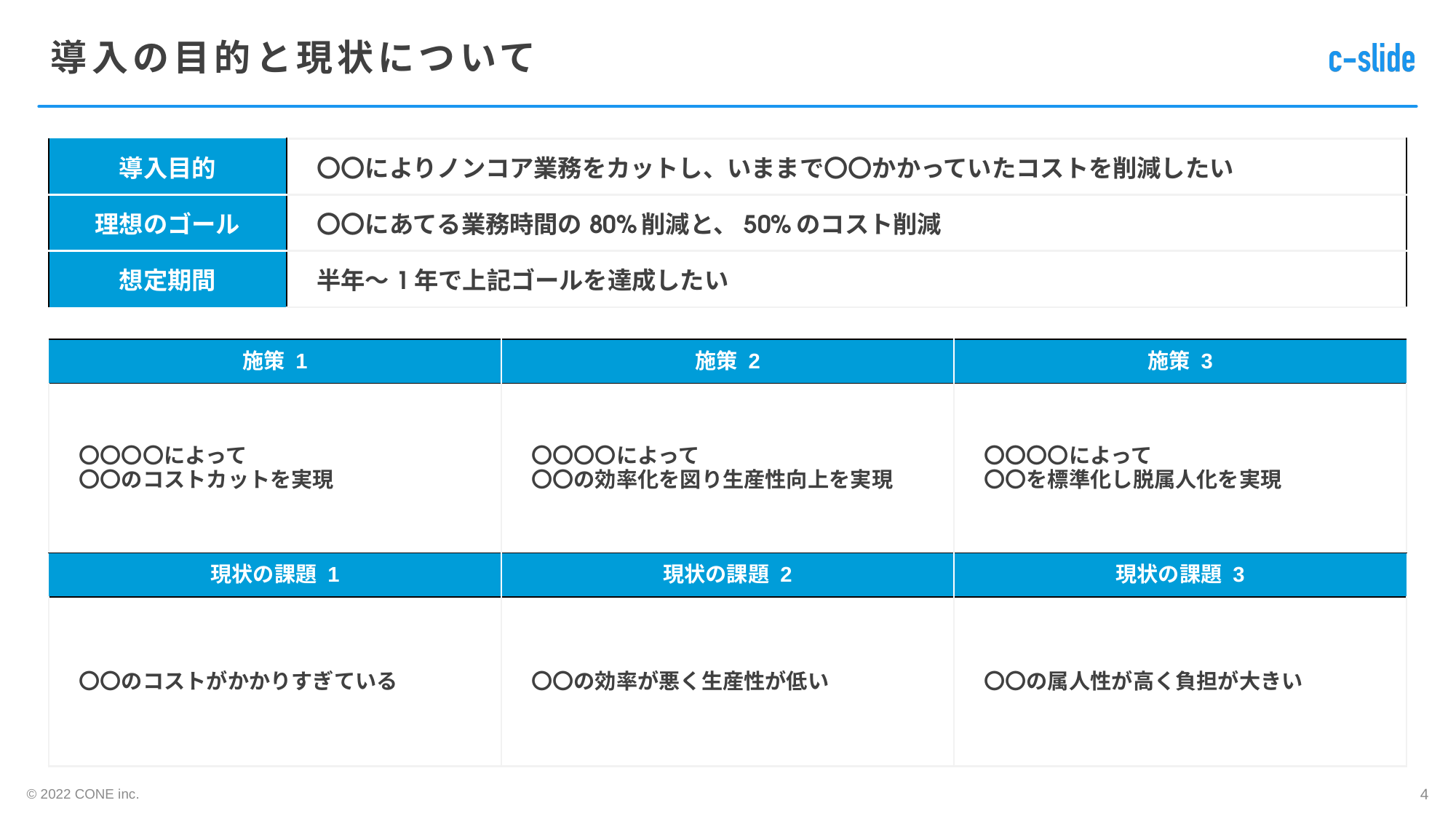

# 導入の目的と現状について
| 導入目的 | 〇〇によりノンコア業務をカットし、いままで〇〇かかっていたコストを削減したい |
| --- | --- |
| 理想のゴール | 〇〇にあてる業務時間の80%削減と、50%のコスト削減 |
| 想定期間 | 半年〜1年で上記ゴールを達成したい |
| 施策 1 | 施策 2 | 施策 3 |
| --- | --- | --- |
| 〇〇〇〇によって 〇〇のコストカットを実現 | 〇〇〇〇によって 〇〇の効率化を図り生産性向上を実現 | 〇〇〇〇によって 〇〇を標準化し脱属人化を実現 |
| 現状の課題 1 | 現状の課題 2 | 現状の課題 3 |
| 〇〇のコストがかかりすぎている | 〇〇の効率が悪く生産性が低い | 〇〇の属人性が高く負担が大きい |
4
© 2022 CONE inc.